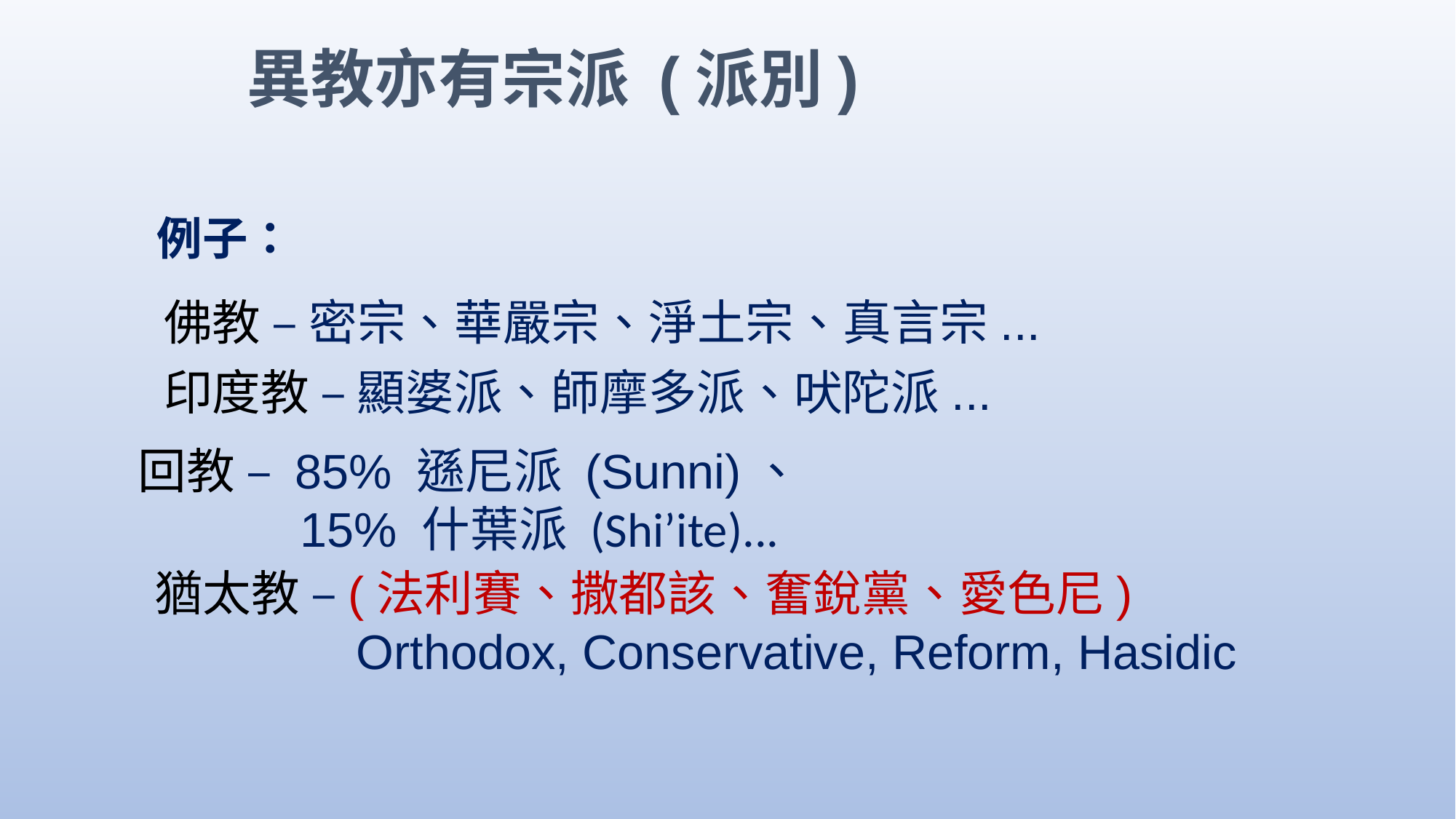

異教亦有宗派 (派別)
例子：
佛教 – 密宗、華嚴宗、淨土宗、真言宗...
印度教 – 顯婆派、師摩多派、吠陀派...
回教 – 85% 遜尼派 (Sunni)、
            15% 什葉派 (Shi’ite)...
猶太教 –(法利賽、撒都該、奮銳黨、愛色尼)
               Orthodox, Conservative, Reform, Hasidic